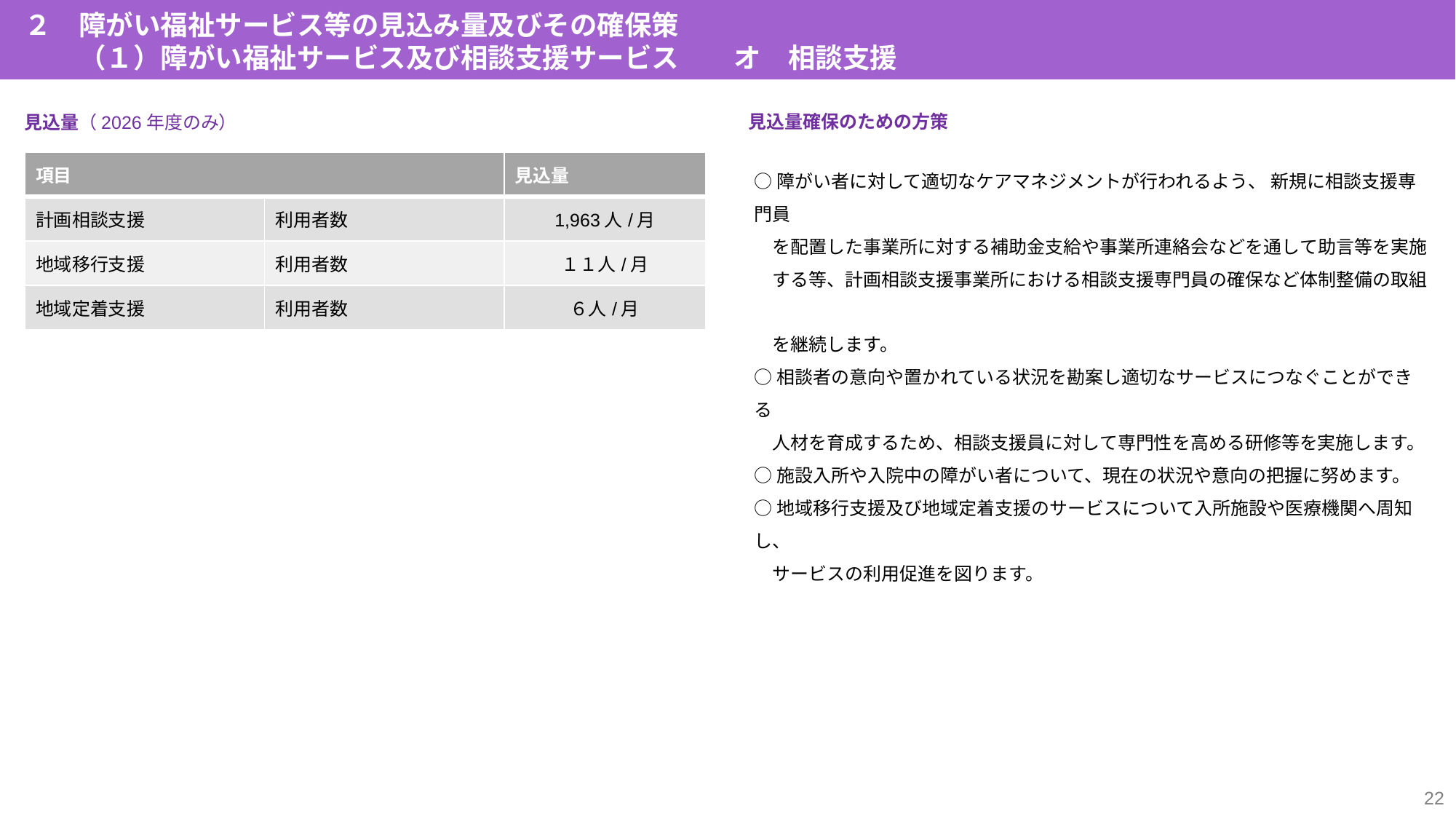

２　障がい福祉サービス等の見込み量及びその確保策
　　（１）障がい福祉サービス及び相談支援サービス　　オ　相談支援
見込量確保のための方策
見込量（2026年度のみ）
| 項目 |  | 見込量 |
| --- | --- | --- |
| 計画相談支援 | 利用者数 | 1,963人/月 |
| 地域移行支援 | 利用者数 | １１人/月 |
| 地域定着支援 | 利用者数 | ６人/月 |
○障がい者に対して適切なケアマネジメントが行われるよう、 新規に相談支援専門員
　を配置した事業所に対する補助金支給や事業所連絡会などを通して助言等を実施
　する等、計画相談支援事業所における相談支援専門員の確保など体制整備の取組
　を継続します。
○相談者の意向や置かれている状況を勘案し適切なサービスにつなぐことができる
　人材を育成するため、相談支援員に対して専門性を高める研修等を実施します。
○施設入所や入院中の障がい者について、現在の状況や意向の把握に努めます。
○地域移行支援及び地域定着支援のサービスについて入所施設や医療機関へ周知し、
　サービスの利用促進を図ります。
22